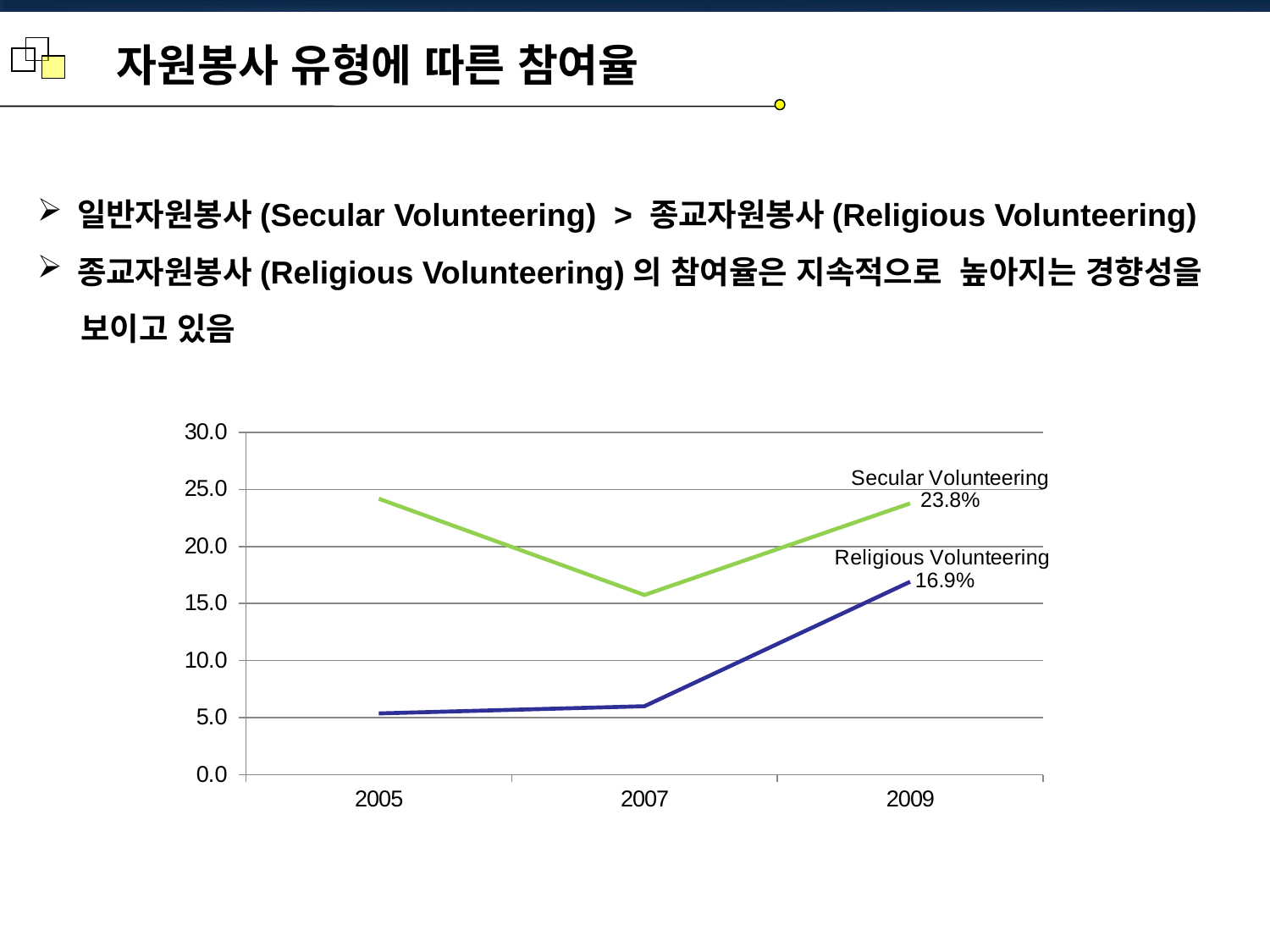

자원봉사 유형에 따른 참여율
일반자원봉사(Secular Volunteering)  > 종교자원봉사(Religious Volunteering)
종교자원봉사(Religious Volunteering)의 참여율은 지속적으로  높아지는 경향성을
    보이고 있음

### Chart

| Category | Secular Volunteering | Religious Volunteering |
|---|---|---|
| 2005 | 24.17910447761194 | 5.373134328358204 |
| 2007 | 15.748031496062993 | 6.003937007874016 |
| 2009 | 23.768115942028967 | 16.908212560386456 |